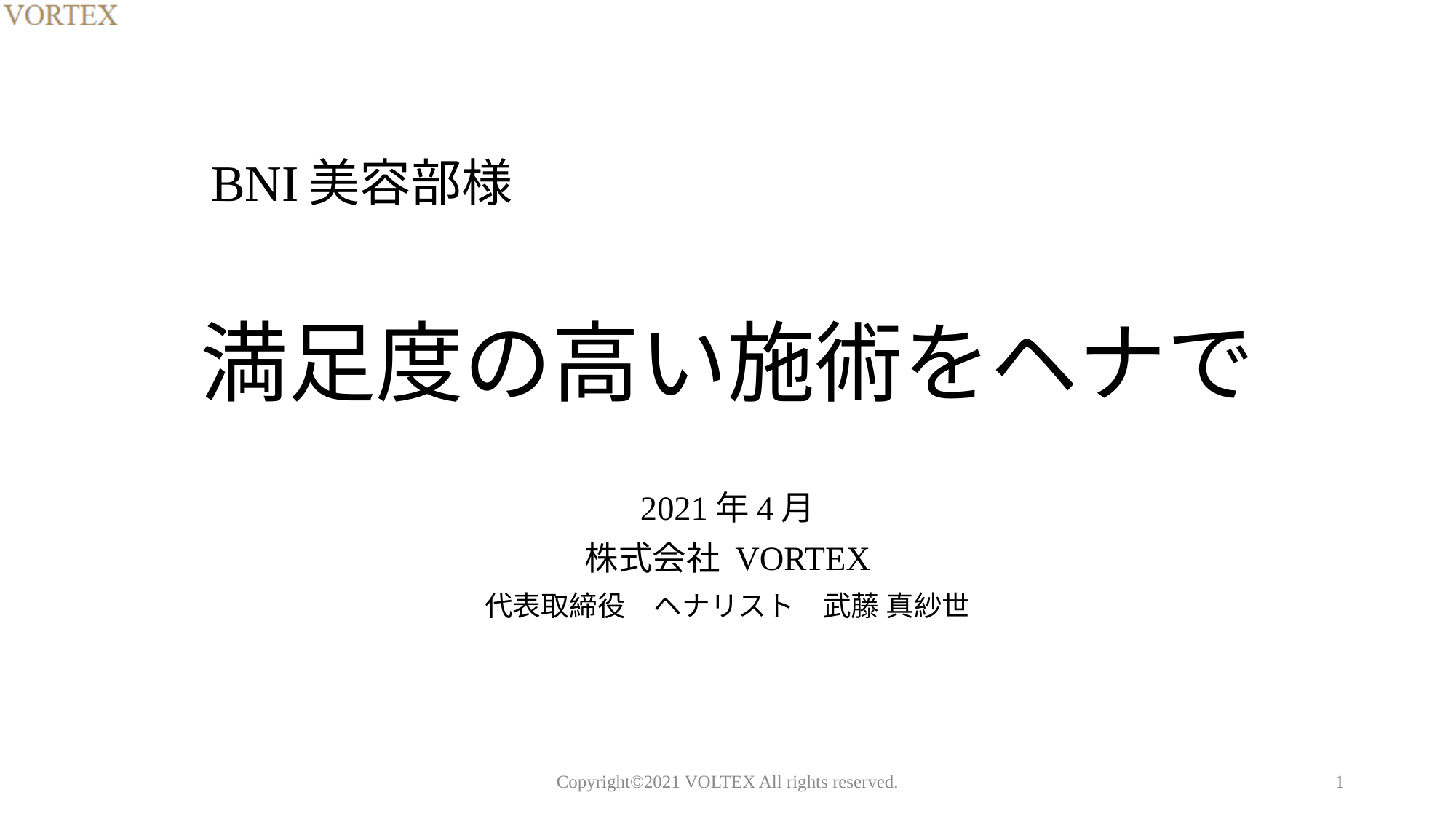

# 満足度の高い施術をヘナで
BNI美容部様

2021年4月
株式会社 VORTEX
代表取締役　ヘナリスト　武藤 真紗世
Copyright©2021 VOLTEX All rights reserved.
1